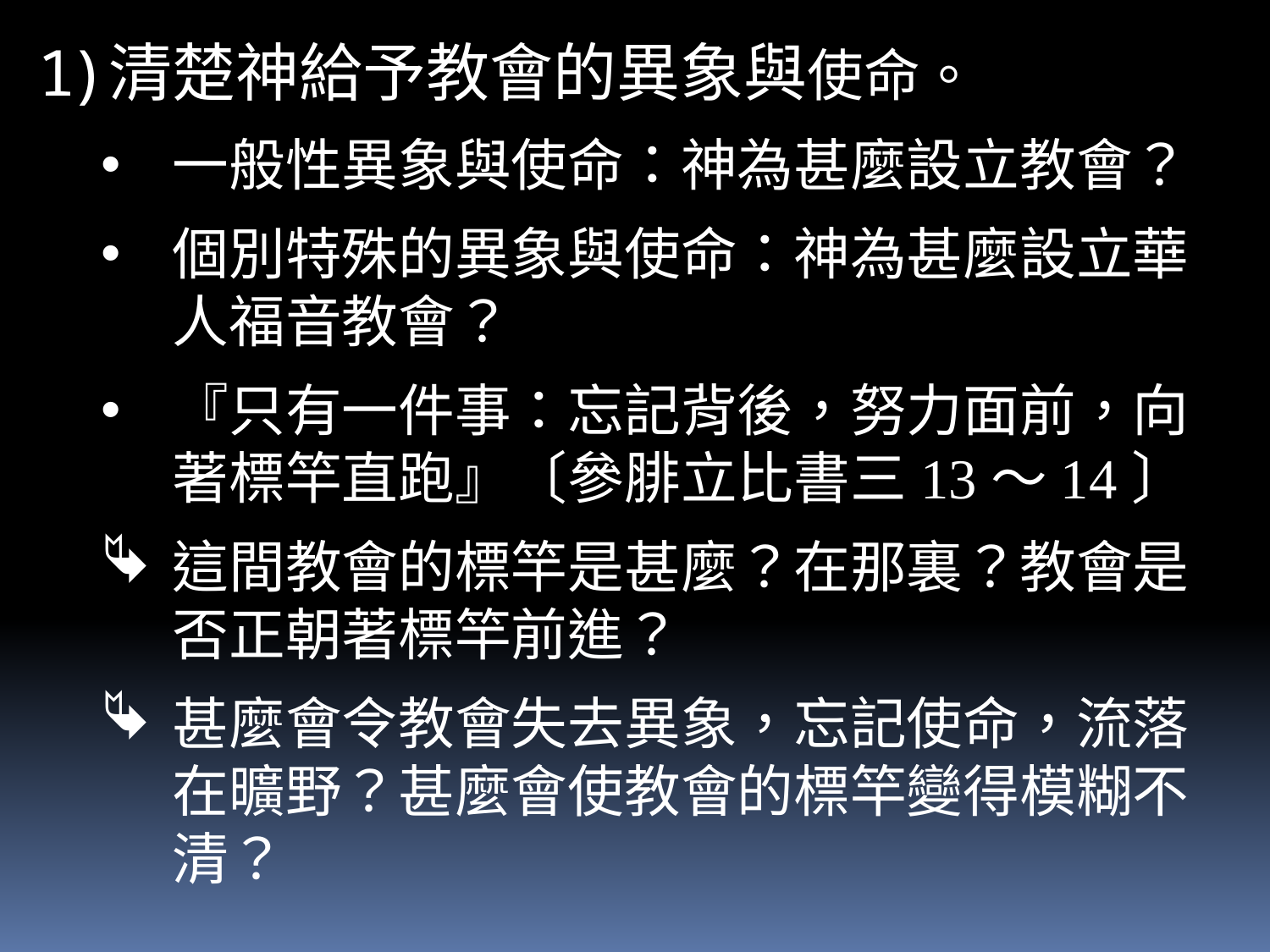

清楚神給予教會的異象與使命。
一般性異象與使命：神為甚麼設立教會？
個別特殊的異象與使命：神為甚麼設立華人福音教會？
『只有一件事：忘記背後，努力面前，向著標竿直跑』〔參腓立比書三13～14〕
這間教會的標竿是甚麼？在那裏？教會是否正朝著標竿前進？
甚麼會令教會失去異象，忘記使命，流落在曠野？甚麼會使教會的標竿變得模糊不清？